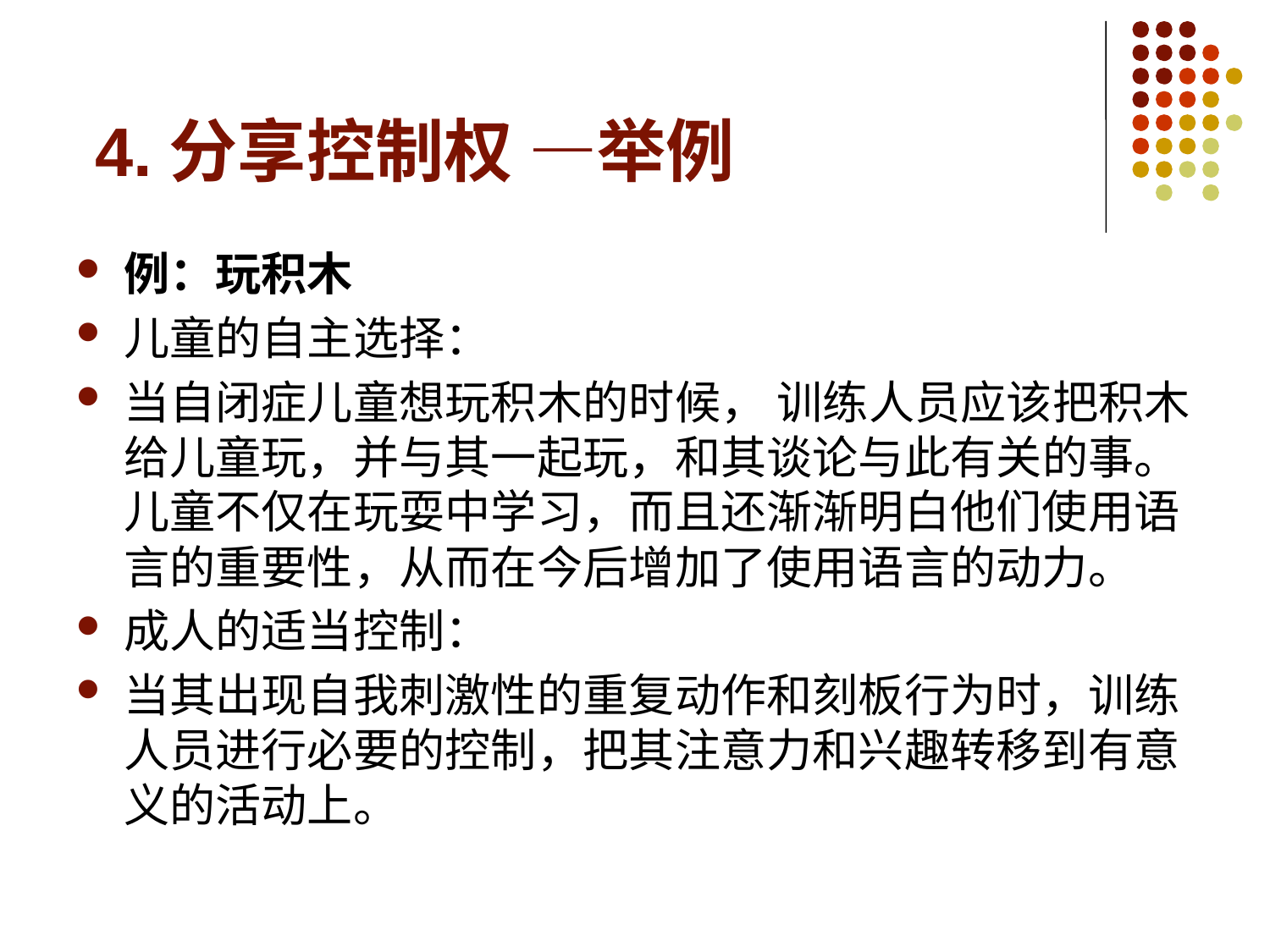

# 4.分享控制权 —举例
例：玩积木
儿童的自主选择：
当自闭症儿童想玩积木的时候， 训练人员应该把积木给儿童玩，并与其一起玩，和其谈论与此有关的事。儿童不仅在玩耍中学习，而且还渐渐明白他们使用语言的重要性，从而在今后增加了使用语言的动力。
成人的适当控制：
当其出现自我刺激性的重复动作和刻板行为时，训练人员进行必要的控制，把其注意力和兴趣转移到有意义的活动上。